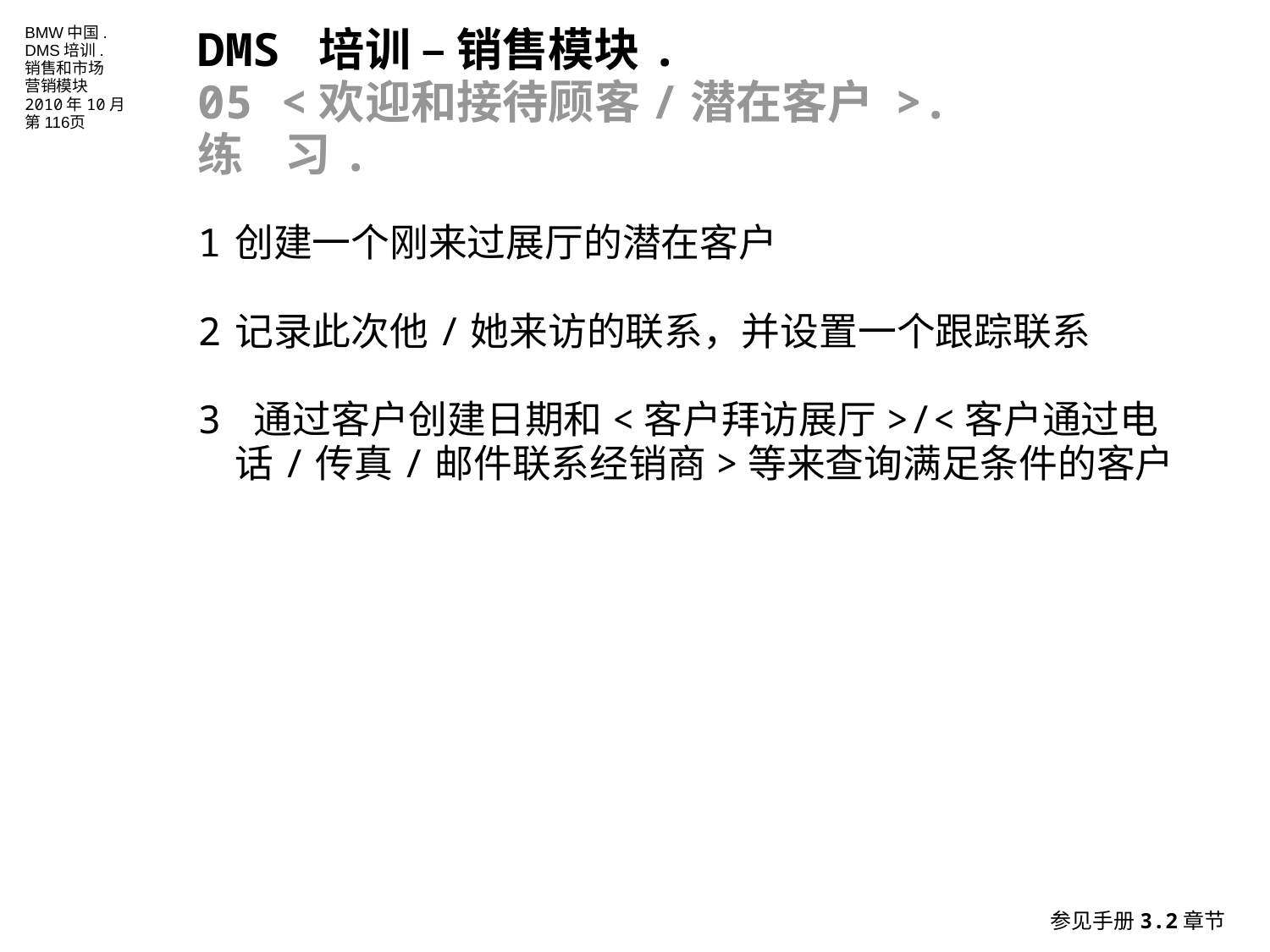

DMS 培训 – 销售模块.
05 <欢迎和接待顾客/潜在客户 >.
练    习.
1	创建一个刚来过展厅的潜在客户

2	记录此次他/她来访的联系，并设置一个跟踪联系

3 通过客户创建日期和<客户拜访展厅>/<客户通过电话/传真/邮件联系经销商>等来查询满足条件的客户

参见手册3.2章节